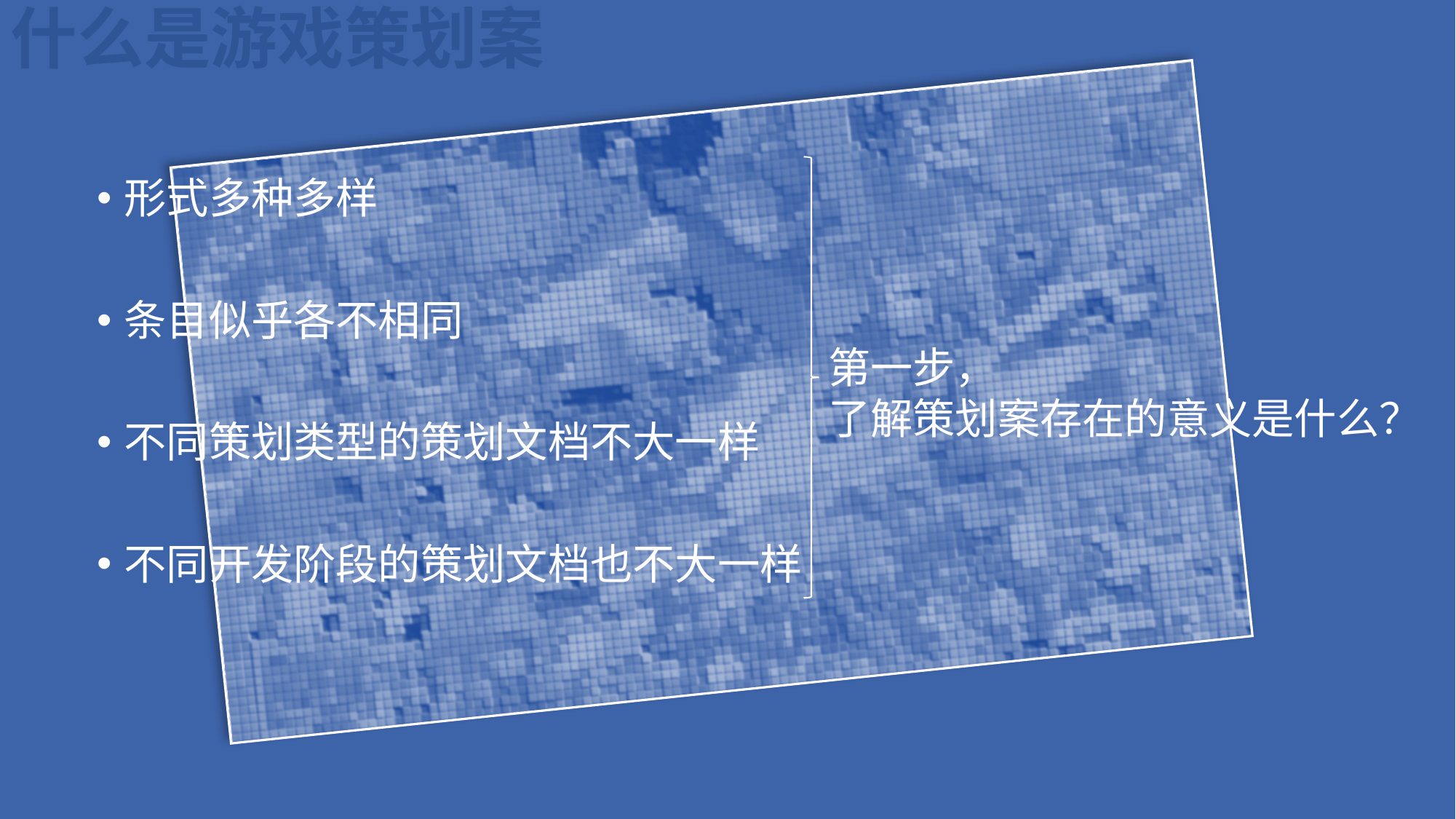

什么是游戏策划案

形式多种多样

条目似乎各不相同

不同策划类型的策划文档不大一样

不同开发阶段的策划文档也不大一样

第一步，
了解策划案存在的意义是什么？
5